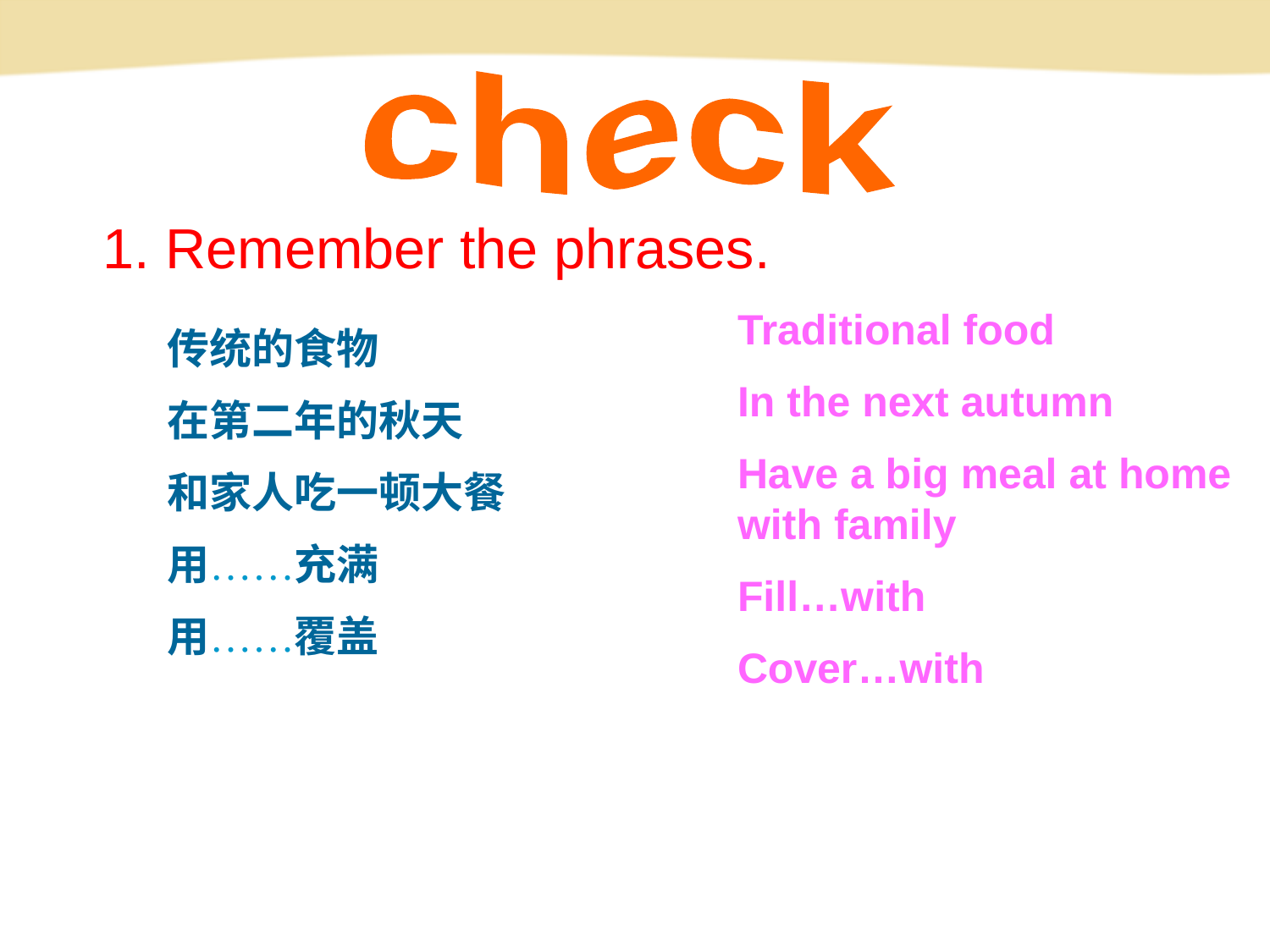

check
 1. Remember the phrases.
Traditional food
In the next autumn
Have a big meal at home with family
Fill…with
Cover…with
传统的食物
在第二年的秋天
和家人吃一顿大餐
用……充满
用……覆盖